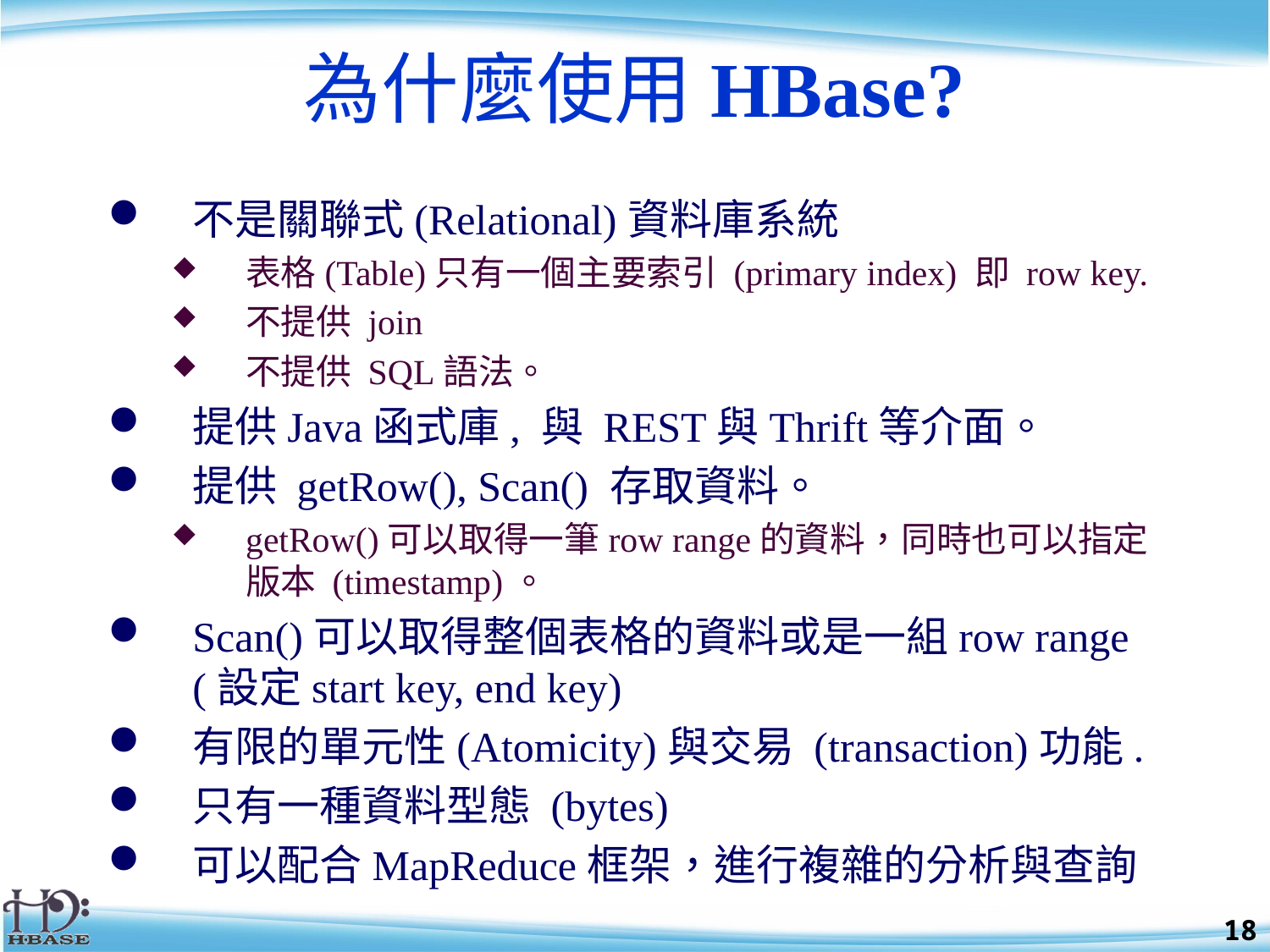

# 為什麼使用HBase?
不是關聯式(Relational)資料庫系統
表格(Table)只有一個主要索引 (primary index) 即 row key.
不提供 join
不提供 SQL語法。
提供Java函式庫, 與 REST與Thrift等介面。
提供 getRow(), Scan() 存取資料。
getRow()可以取得一筆row range的資料，同時也可以指定版本 (timestamp)。
Scan()可以取得整個表格的資料或是一組row range (設定start key, end key)
有限的單元性(Atomicity)與交易 (transaction)功能.
只有一種資料型態 (bytes)
可以配合MapReduce框架，進行複雜的分析與查詢
18